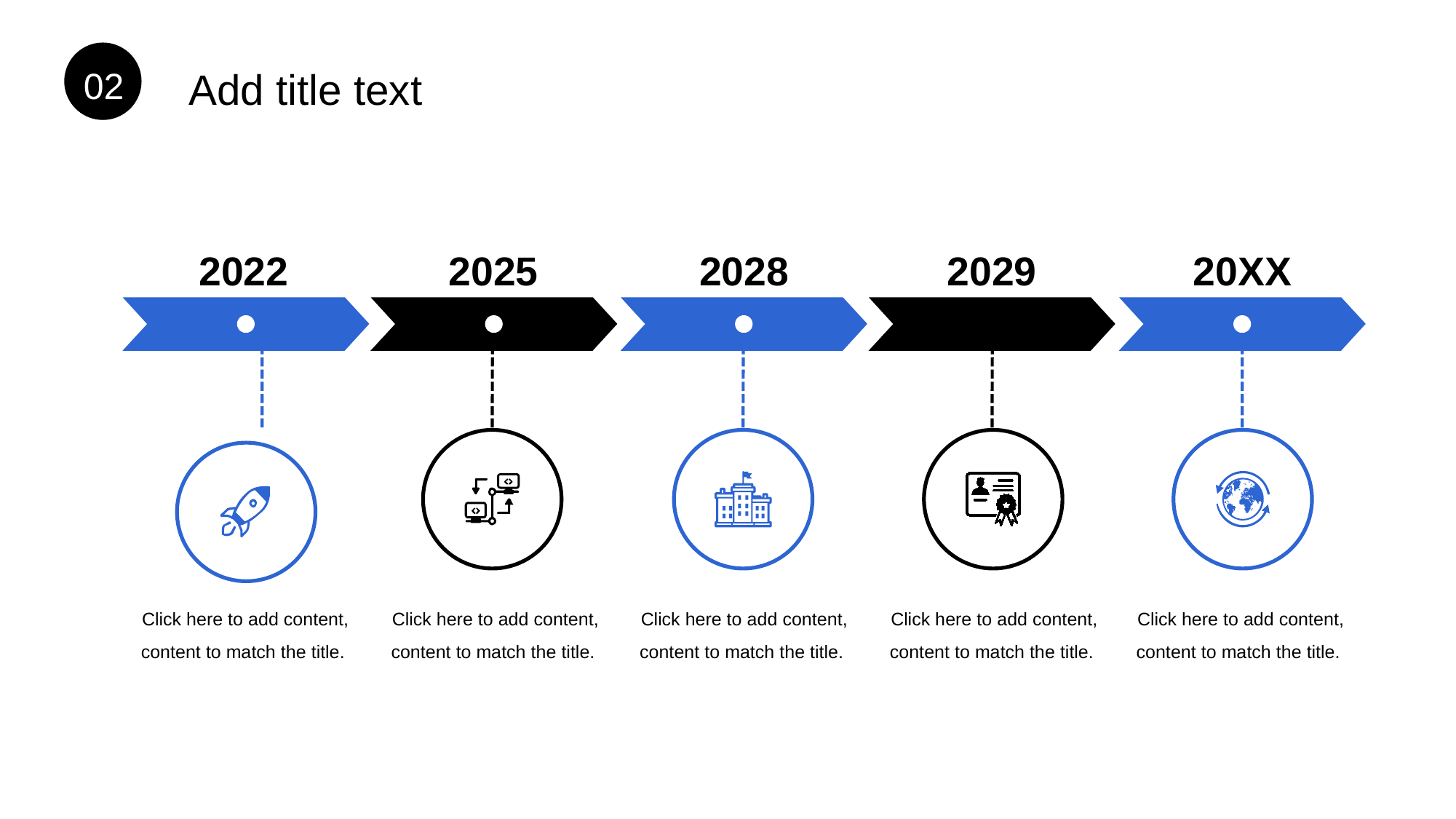

02.
Add title text
2022
2025
2028
2029
20XX

Click here to add content, content to match the title.
Click here to add content, content to match the title.
Click here to add content, content to match the title.
Click here to add content, content to match the title.
Click here to add content, content to match the title.
PPT模板 http://www.1ppt.com/moban/